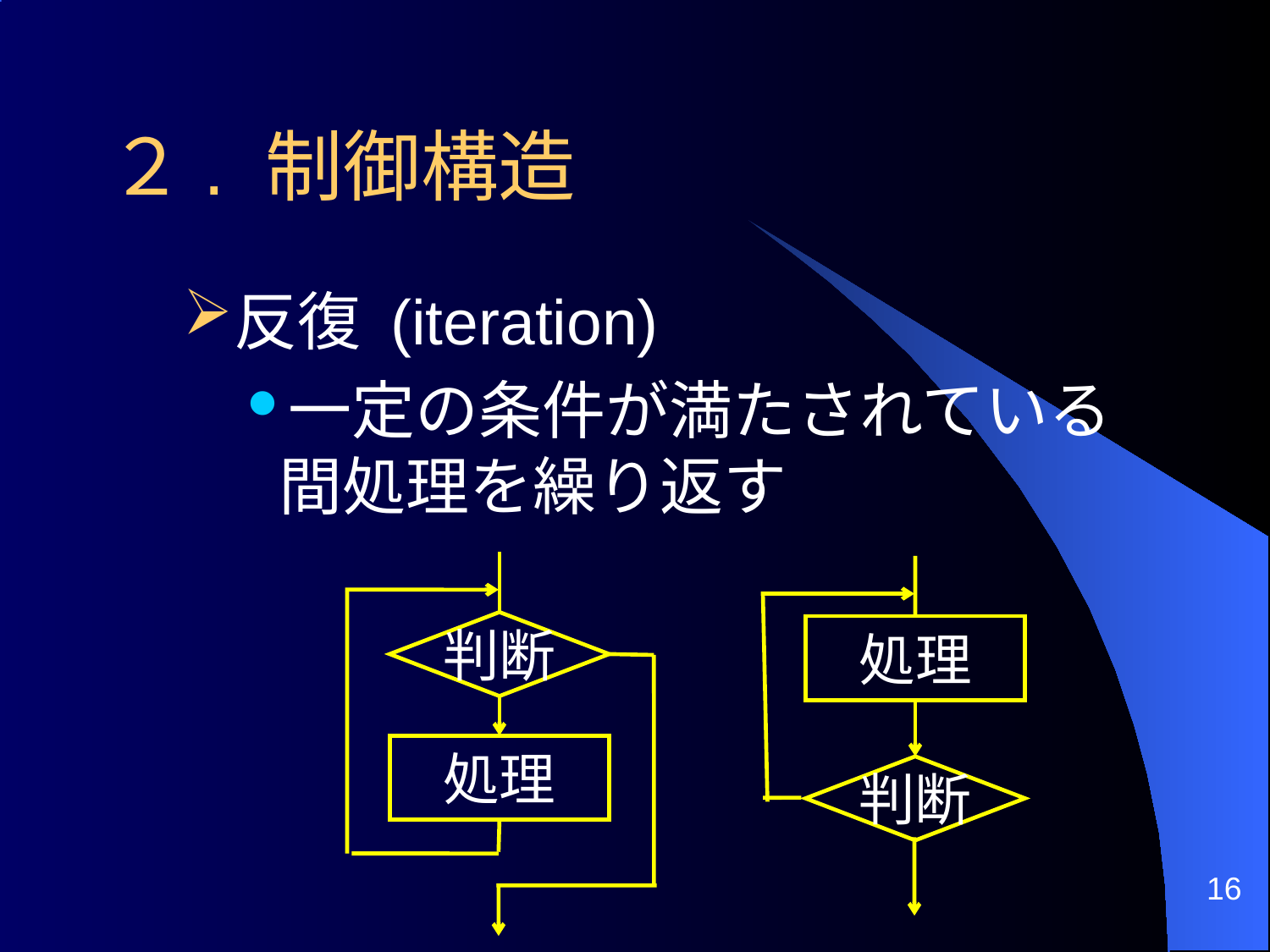

# ２. 制御構造
反復 (iteration)
一定の条件が満たされている間処理を繰り返す

判断

処理

処理
判断

16